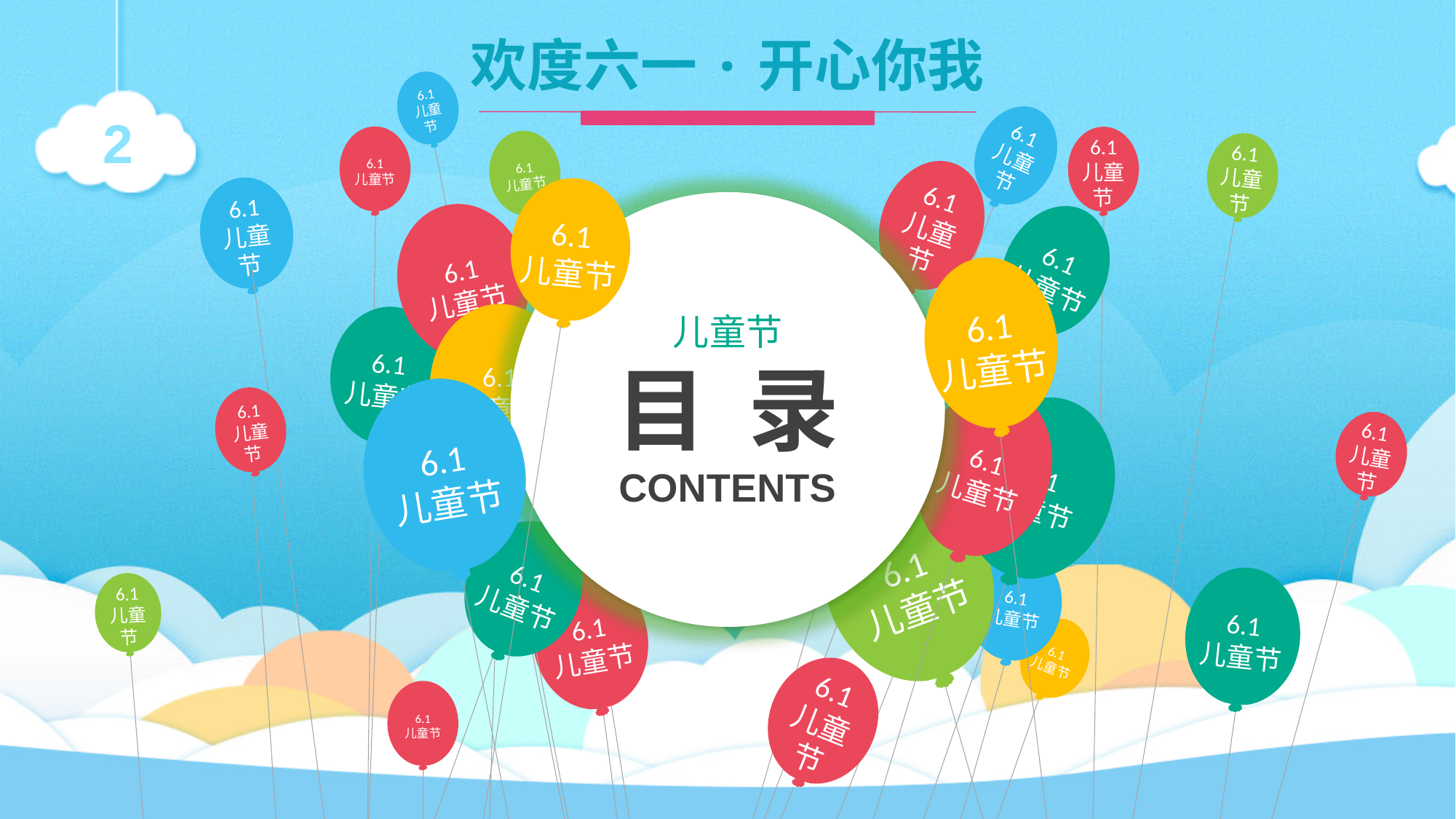

6.1
儿童节
6.1
儿童节
6.1
儿童节
6.1
儿童节
6.1
儿童节
6.1
儿童节
6.1
儿童节
6.1
儿童节
6.1
儿童节
儿童节
目  录
CONTENTS
6.1
儿童节
6.1
儿童节
6.1
儿童节
6.1
儿童节
6.1
儿童节
6.1
儿童节
6.1
儿童节
6.1
儿童节
6.1
儿童节
6.1
儿童节
6.1
儿童节
6.1
儿童节
6.1
儿童节
6.1
儿童节
6.1
儿童节
6.1
儿童节
6.1
儿童节
6.1
儿童节
6.1
儿童节